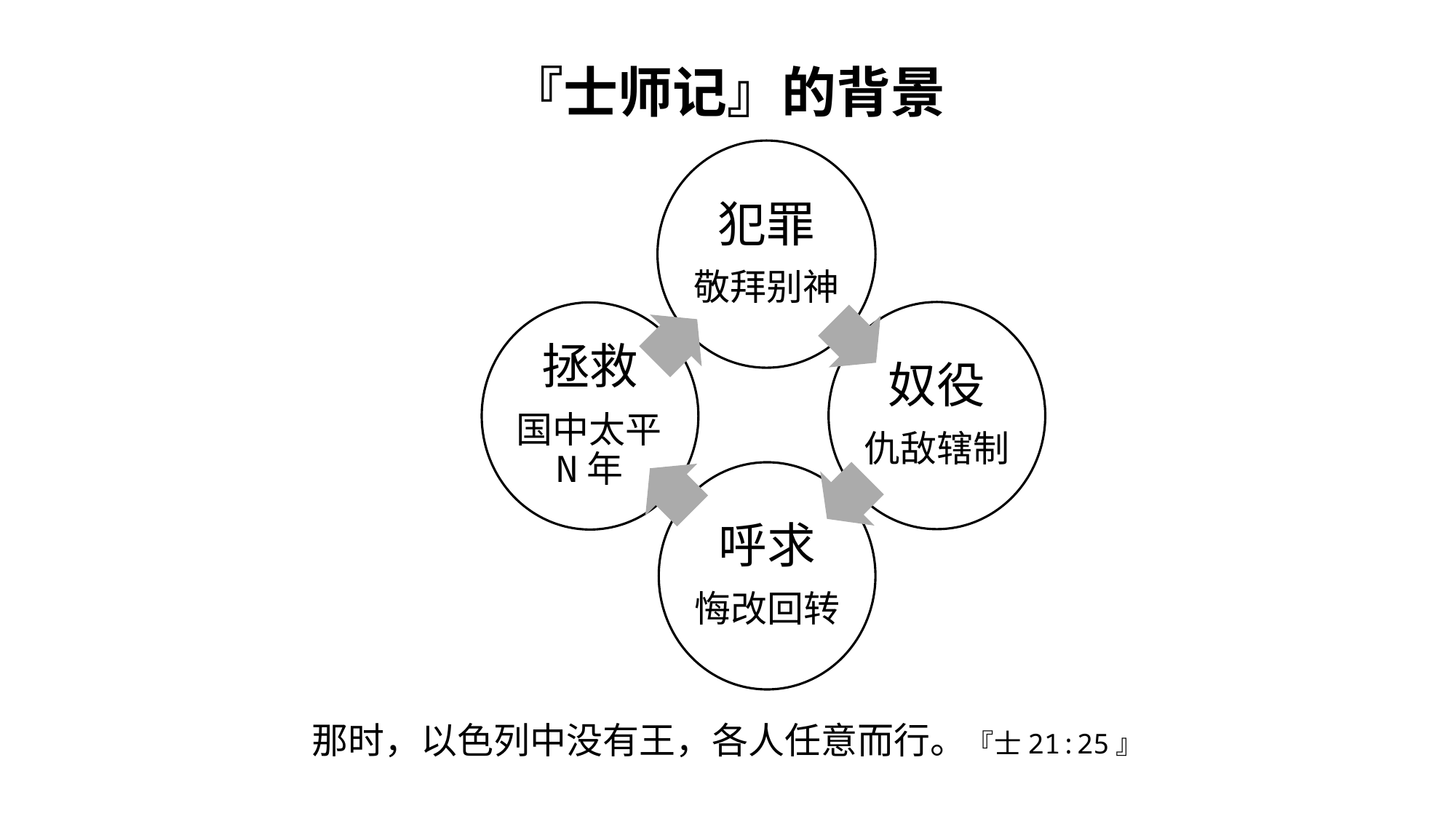

『士师记』的背景

犯罪
敬拜别神

奴役
仇敌辖制

拯救
国中太平N年

呼求
悔改回转
那时，以色列中没有王，各人任意而行。『士21:25』